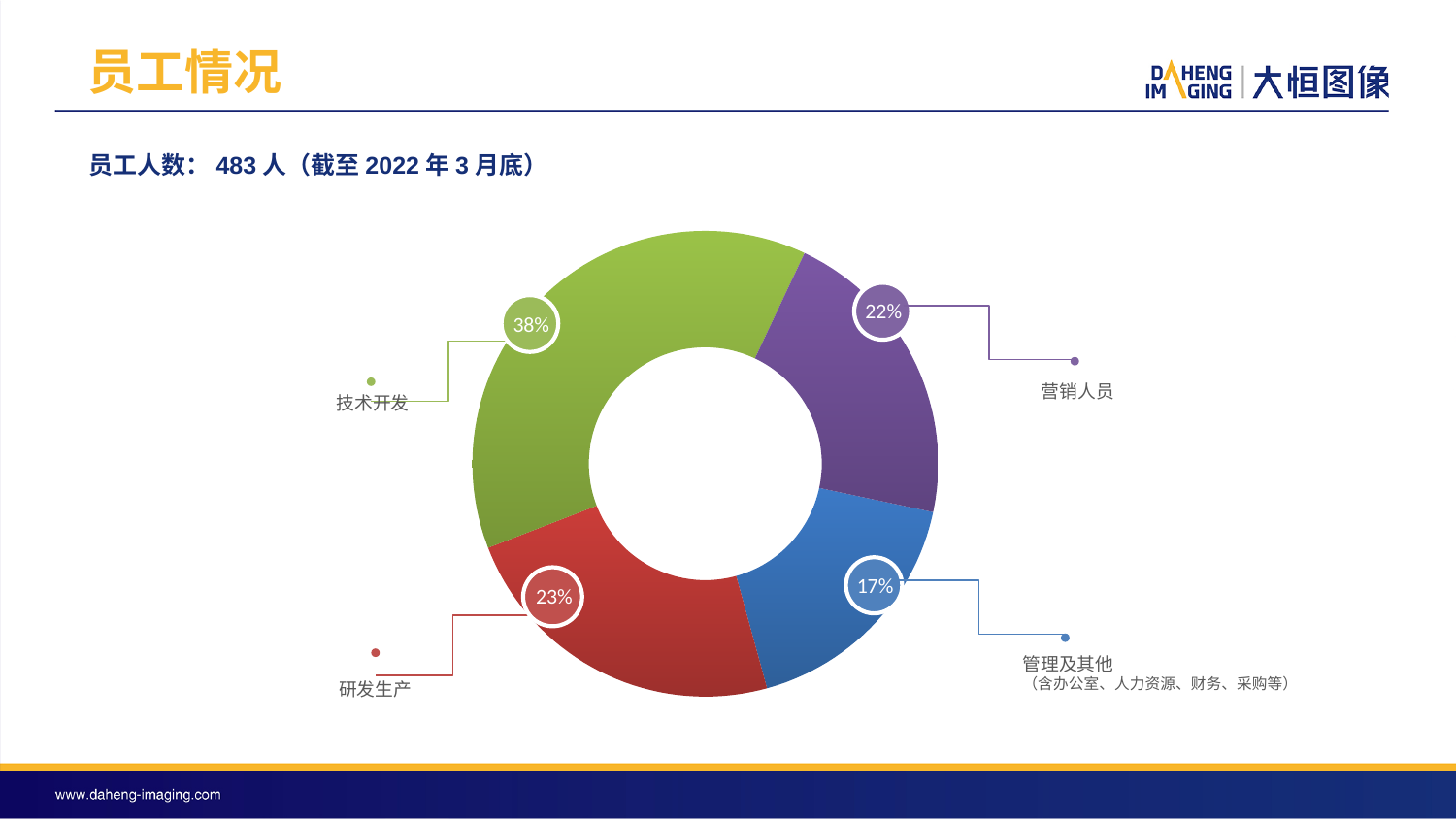

# 员工情况
员工人数：483人（截至2022年3月底）

### Chart

| Category | 人数 |
|---|---|
| 管理 | 84.0 |
| 研发及生产 | 113.0 |
| 技术 | 183.0 |
| 销售 | 103.0 |
22%

38%

营销人员

技术开发

17%

23%

管理及其他
（含办公室、人力资源、财务、采购等）

研发生产